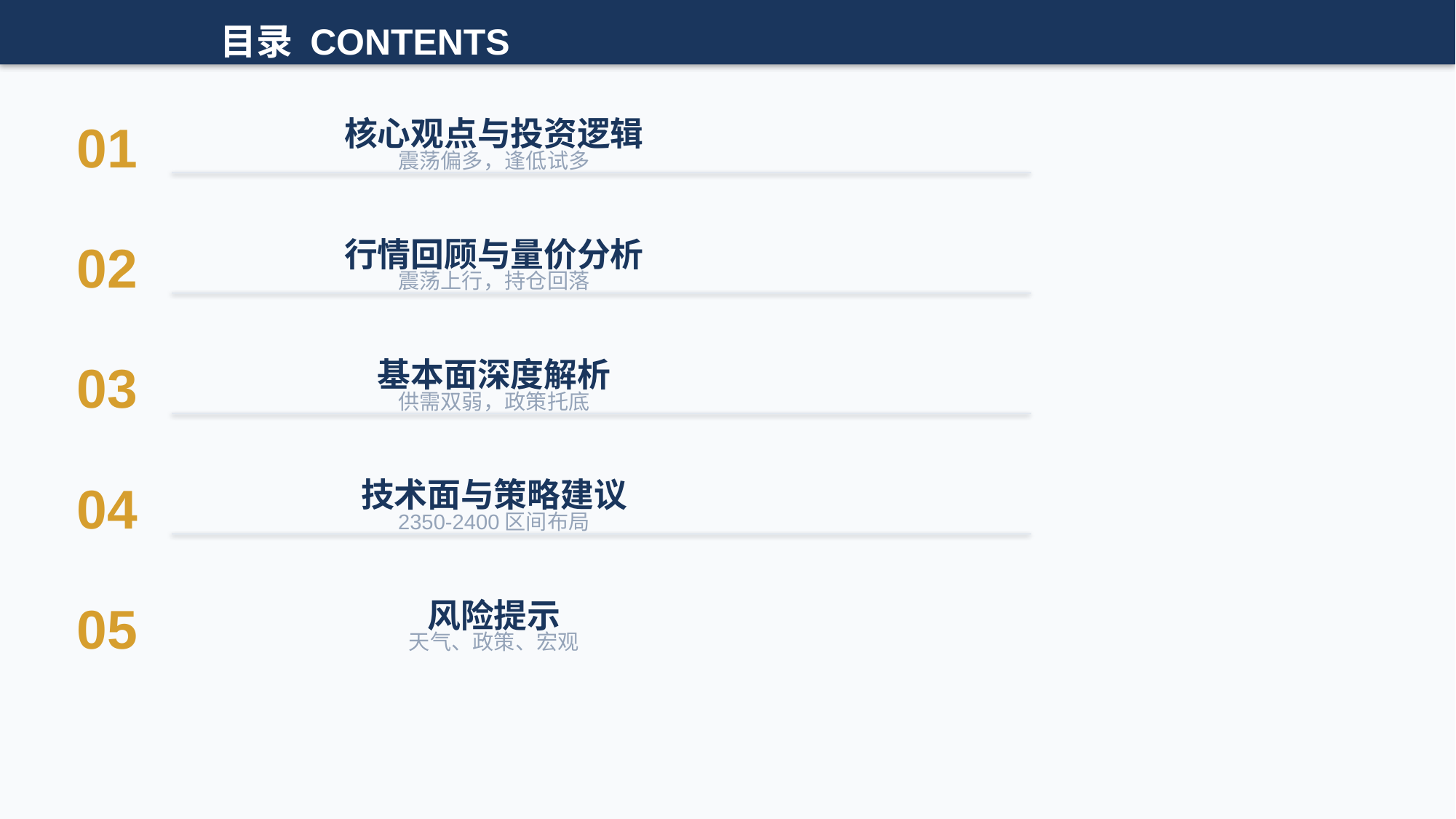

目录 CONTENTS
01
核心观点与投资逻辑
震荡偏多，逢低试多

02
行情回顾与量价分析
震荡上行，持仓回落

03
基本面深度解析
供需双弱，政策托底

04
技术面与策略建议
2350-2400区间布局

05
风险提示
天气、政策、宏观